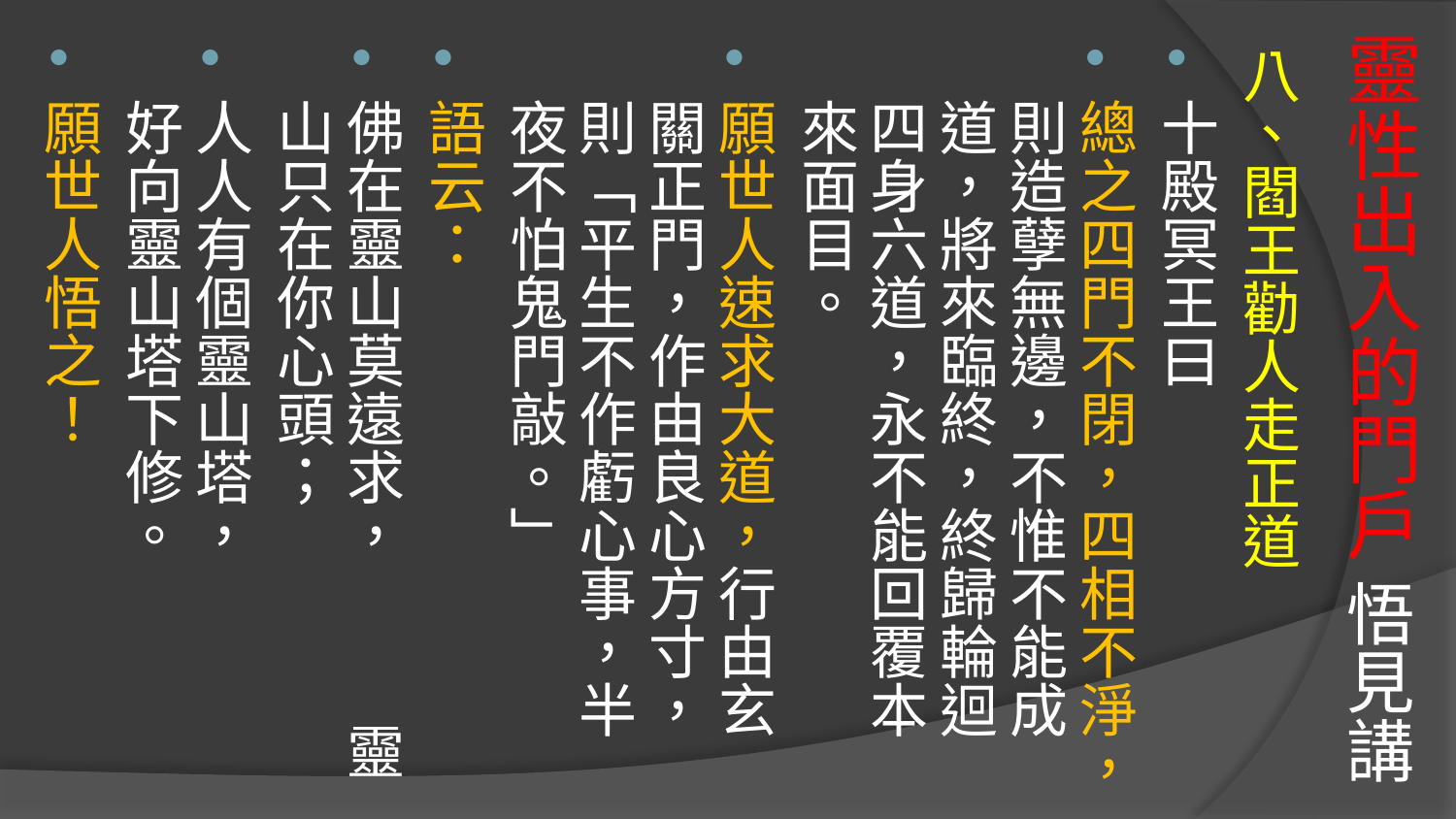

# 靈性出入的門戶 悟見講
八、閻王勸人走正道
十殿冥王曰
總之四門不閉，四相不淨，則造孽無邊，不惟不能成道，將來臨終，終歸輪迴四身六道，永不能回覆本來面目。
願世人速求大道，行由玄關正門，作由良心方寸，則「平生不作虧心事，半夜不怕鬼門敲。」
語云：
佛在靈山莫遠求，            靈山只在你心頭；
人人有個靈山塔，              好向靈山塔下修。
願世人悟之！